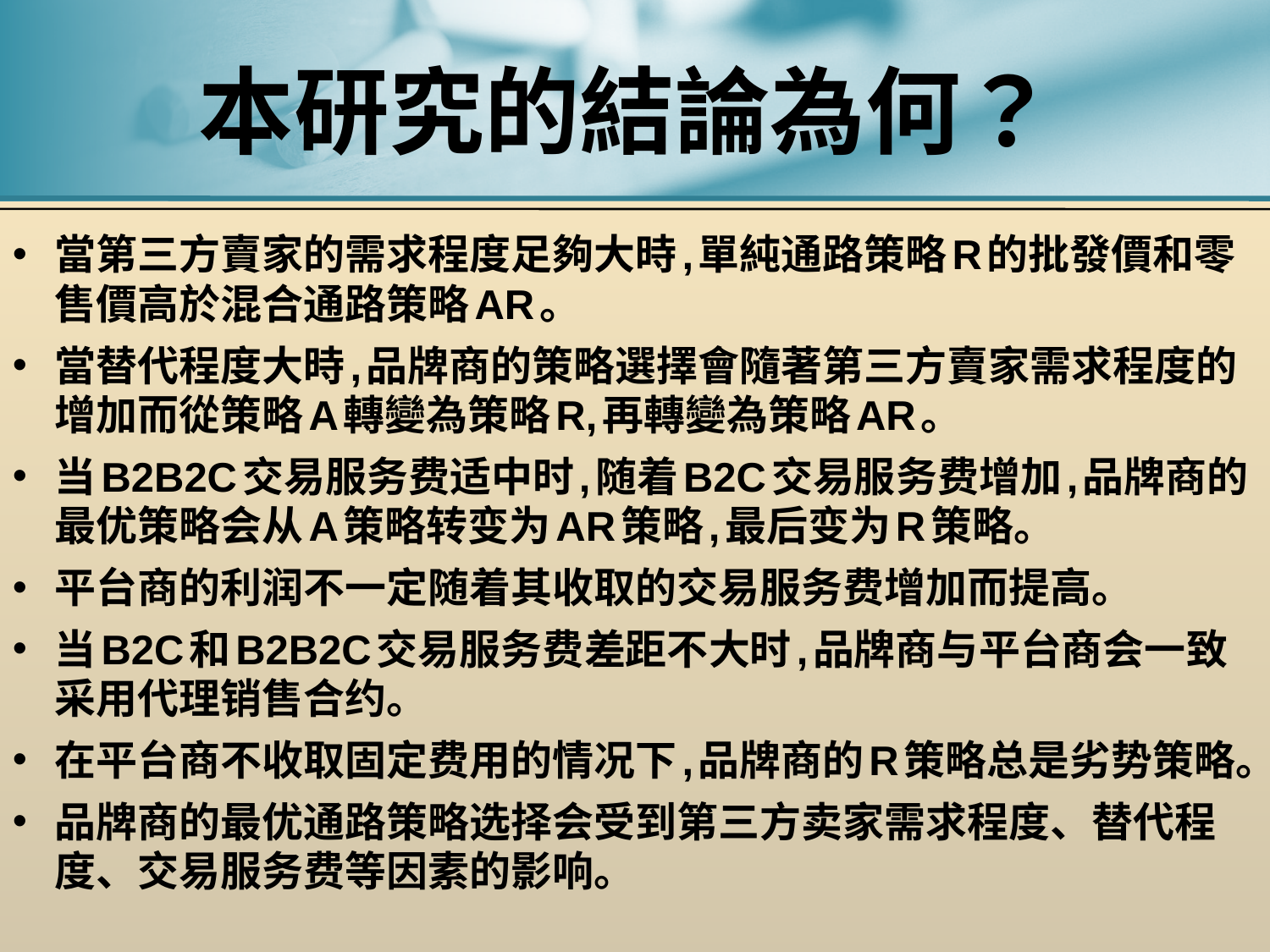

# 本研究的結論為何？
當第三方賣家的需求程度足夠大時,單純通路策略R的批發價和零售價高於混合通路策略AR。
當替代程度大時,品牌商的策略選擇會隨著第三方賣家需求程度的增加而從策略A轉變為策略R,再轉變為策略AR。
当B2B2C交易服务费适中时,随着B2C交易服务费增加,品牌商的最优策略会从A策略转变为AR策略,最后变为R策略。
平台商的利润不一定随着其收取的交易服务费增加而提高。
当B2C和B2B2C交易服务费差距不大时,品牌商与平台商会一致采用代理销售合约。
在平台商不收取固定费用的情况下,品牌商的R策略总是劣势策略。
品牌商的最优通路策略选择会受到第三方卖家需求程度、替代程度、交易服务费等因素的影响。